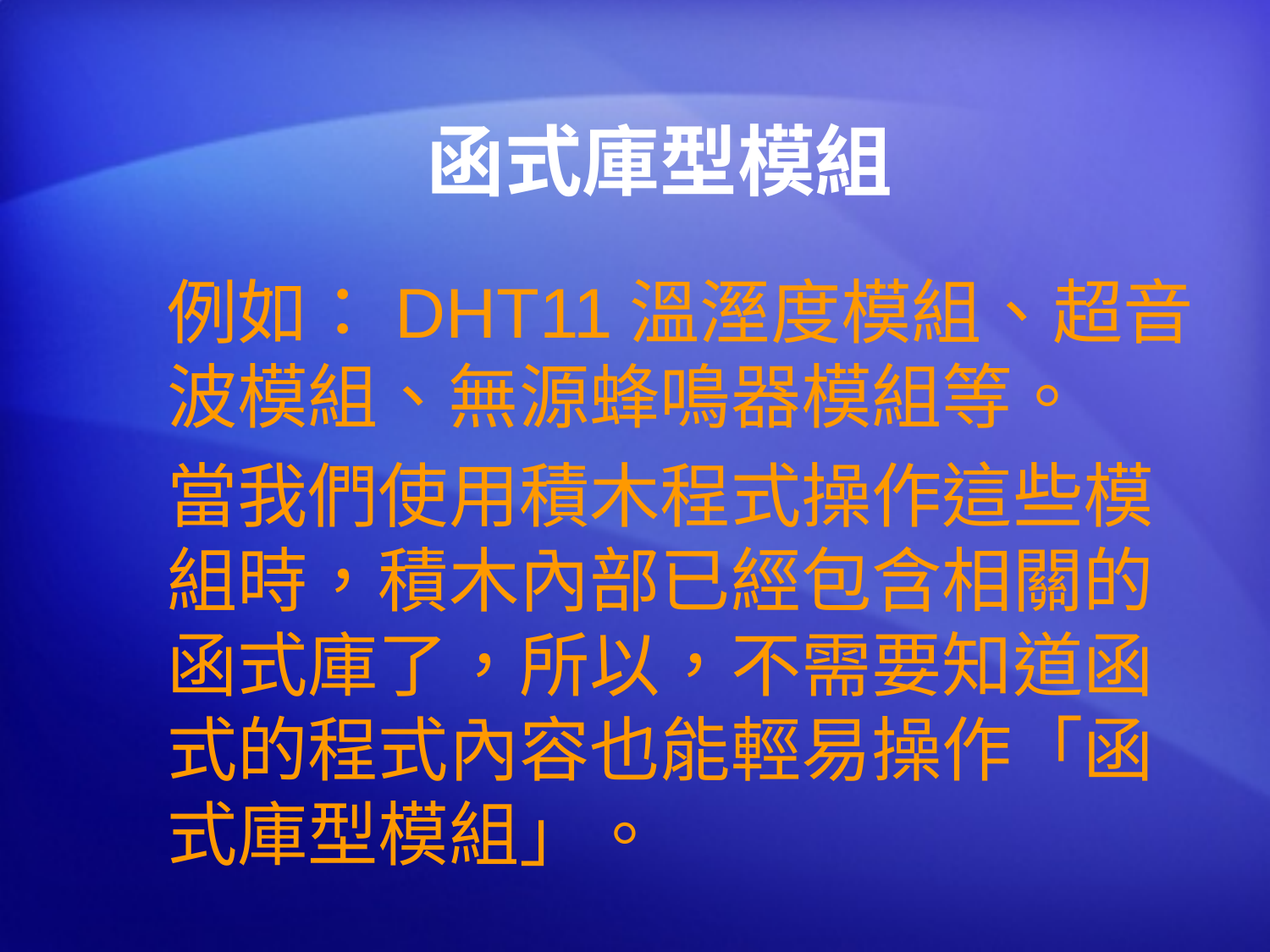

# 函式庫型模組
例如：DHT11溫溼度模組、超音波模組、無源蜂鳴器模組等。
當我們使用積木程式操作這些模組時，積木內部已經包含相關的函式庫了，所以，不需要知道函式的程式內容也能輕易操作「函式庫型模組」。